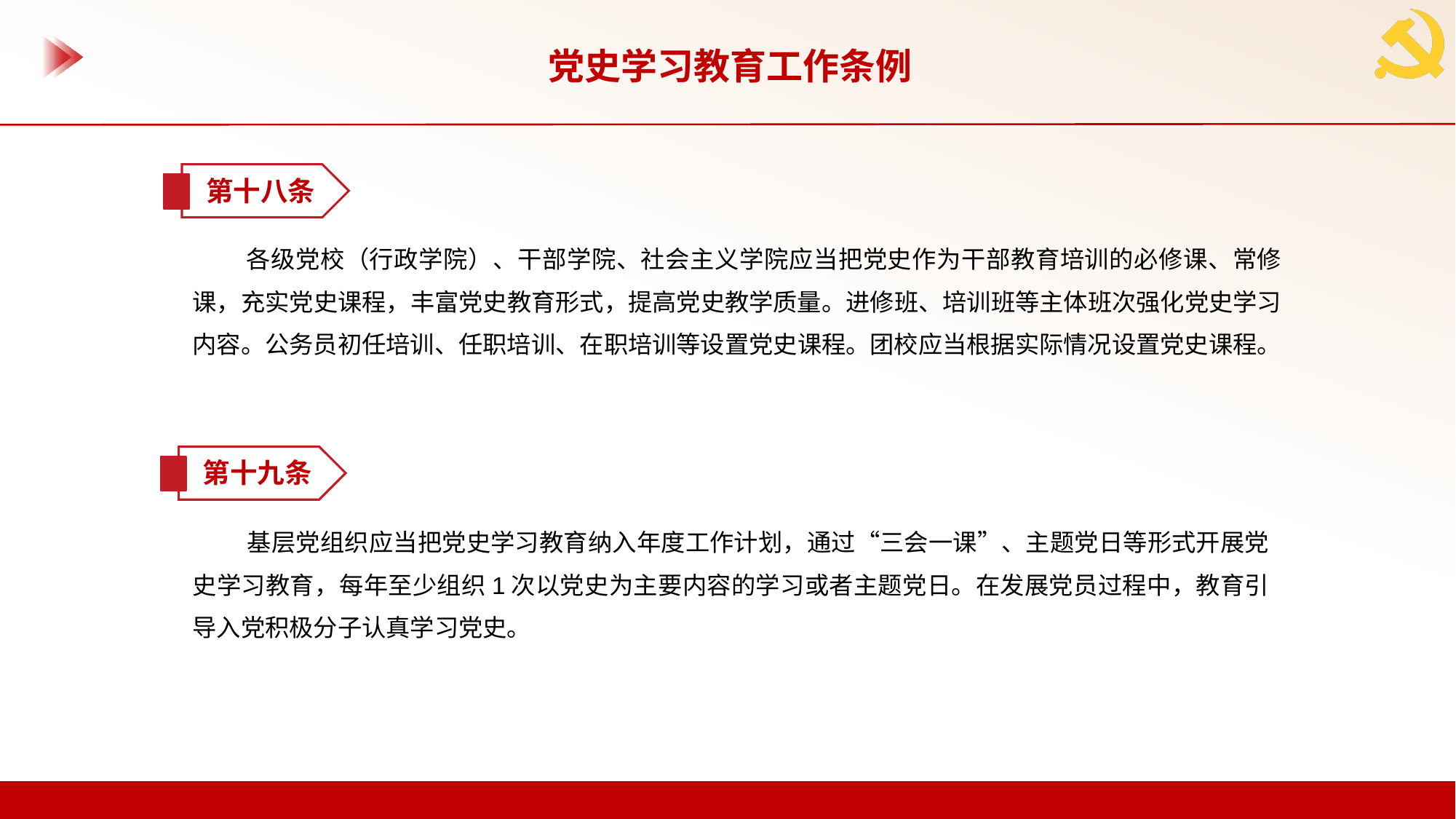

党史学习教育工作条例

第十八条

各级党校（行政学院）、干部学院、社会主义学院应当把党史作为干部教育培训的必修课、常修课，充实党史课程，丰富党史教育形式，提高党史教学质量。进修班、培训班等主体班次强化党史学习内容。公务员初任培训、任职培训、在职培训等设置党史课程。团校应当根据实际情况设置党史课程。

第十九条

 基层党组织应当把党史学习教育纳入年度工作计划，通过“三会一课”、主题党日等形式开展党史学习教育，每年至少组织1次以党史为主要内容的学习或者主题党日。在发展党员过程中，教育引导入党积极分子认真学习党史。